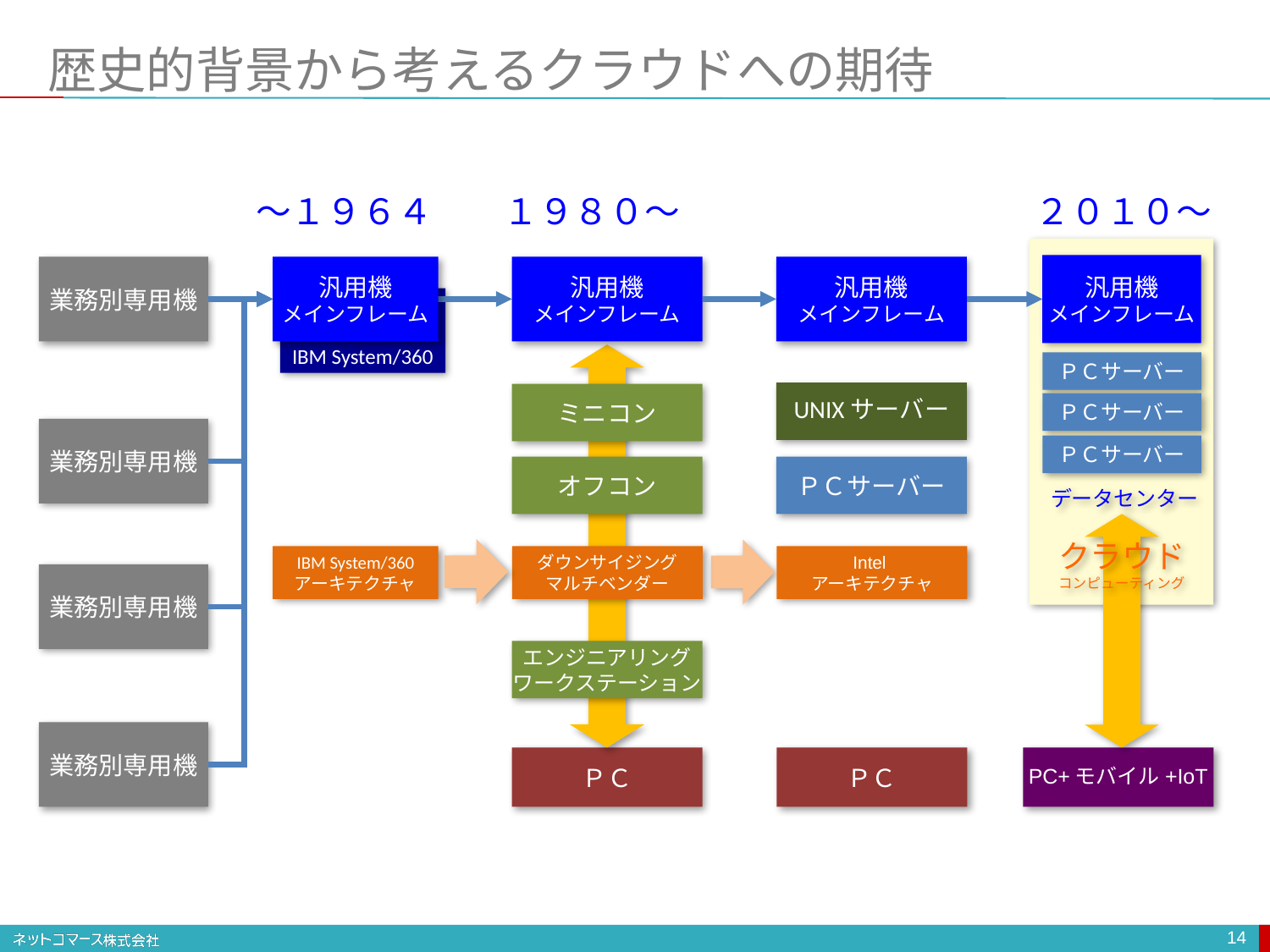

# 歴史的背景から考えるクラウドへの期待
～１９６４
１９８０～
２０１０～

汎用機
メインフレーム
業務別専用機
汎用機
メインフレーム
汎用機
メインフレーム
汎用機
メインフレーム

IBM System/360

ＰＣサーバー
UNIXサーバー
ミニコン
ＰＣサーバー
業務別専用機
ＰＣサーバー
オフコン
ＰＣサーバー
データセンター

クラウド
コンピューティング

IBM System/360
アーキテクチャ
ダウンサイジング
マルチベンダー
Intel
アーキテクチャ
業務別専用機
エンジニアリング
ワークステーション
業務別専用機
PC+モバイル+IoT
ＰＣ
ＰＣ
14